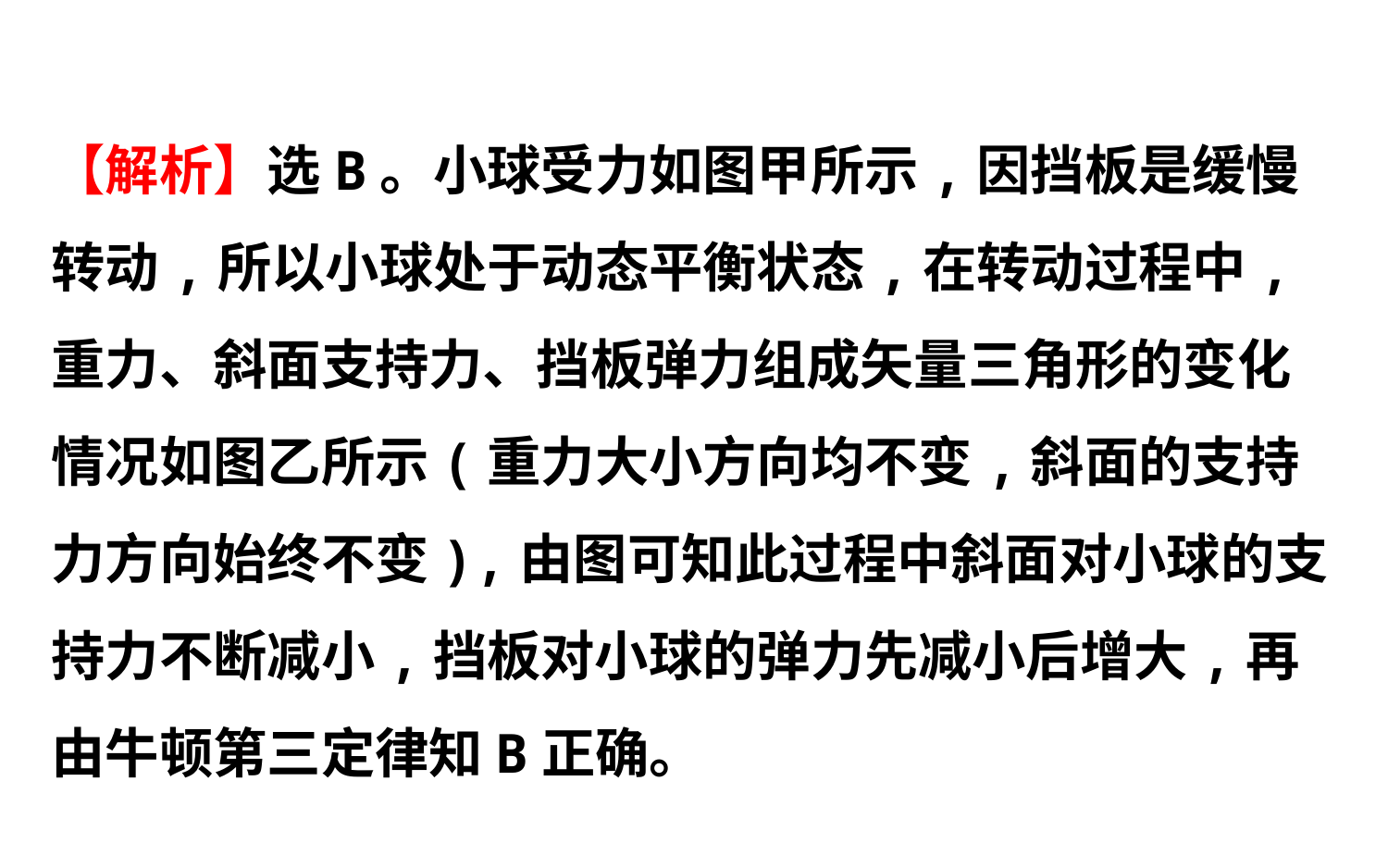

【解析】选B。小球受力如图甲所示,因挡板是缓慢转动,所以小球处于动态平衡状态,在转动过程中,重力、斜面支持力、挡板弹力组成矢量三角形的变化情况如图乙所示(重力大小方向均不变,斜面的支持力方向始终不变),由图可知此过程中斜面对小球的支持力不断减小,挡板对小球的弹力先减小后增大,再由牛顿第三定律知B正确。